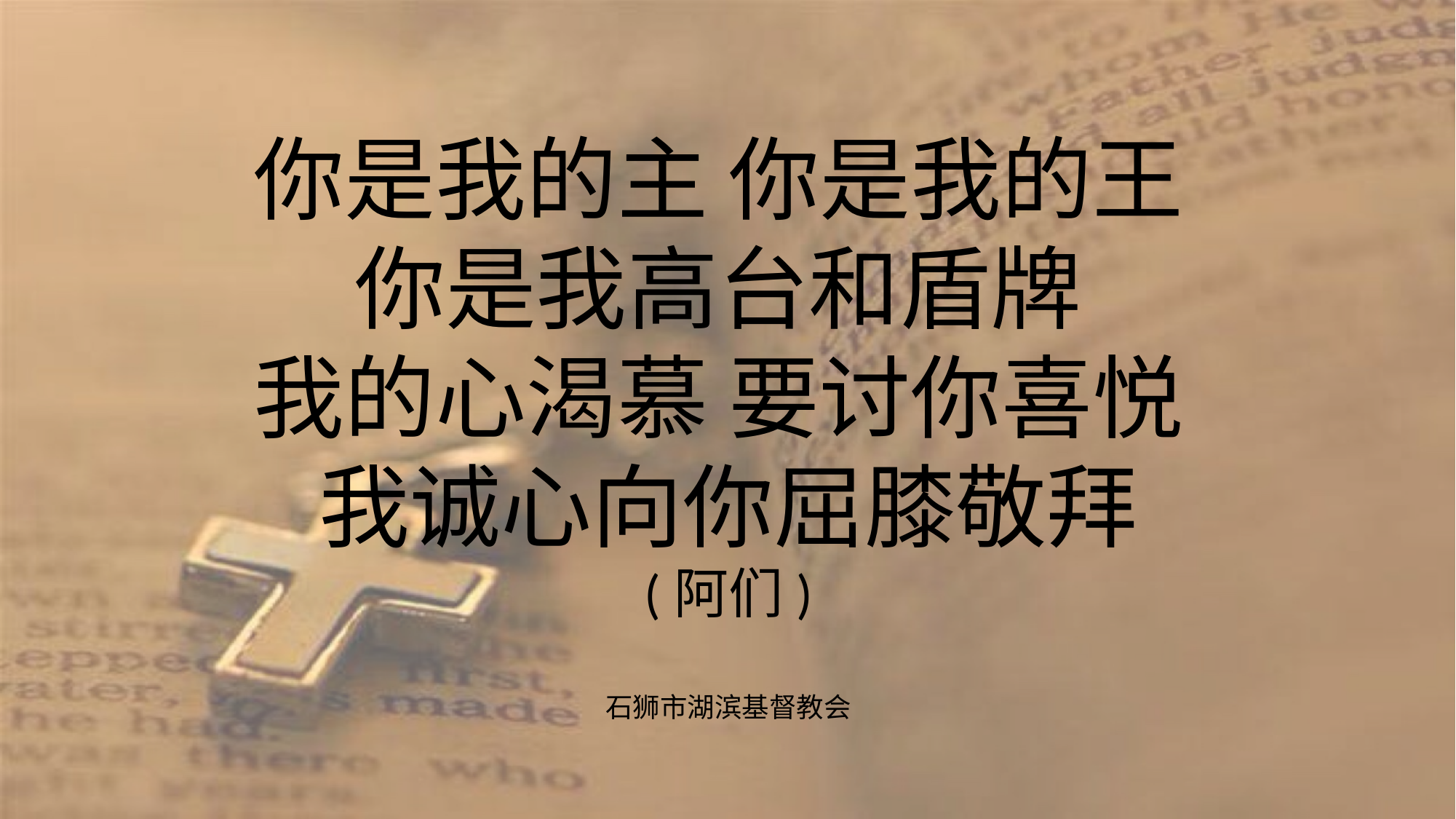

你是我的主 你是我的王
你是我高台和盾牌
我的心渴慕 要讨你喜悦
我诚心向你屈膝敬拜
(阿们)

石狮市湖滨基督教会